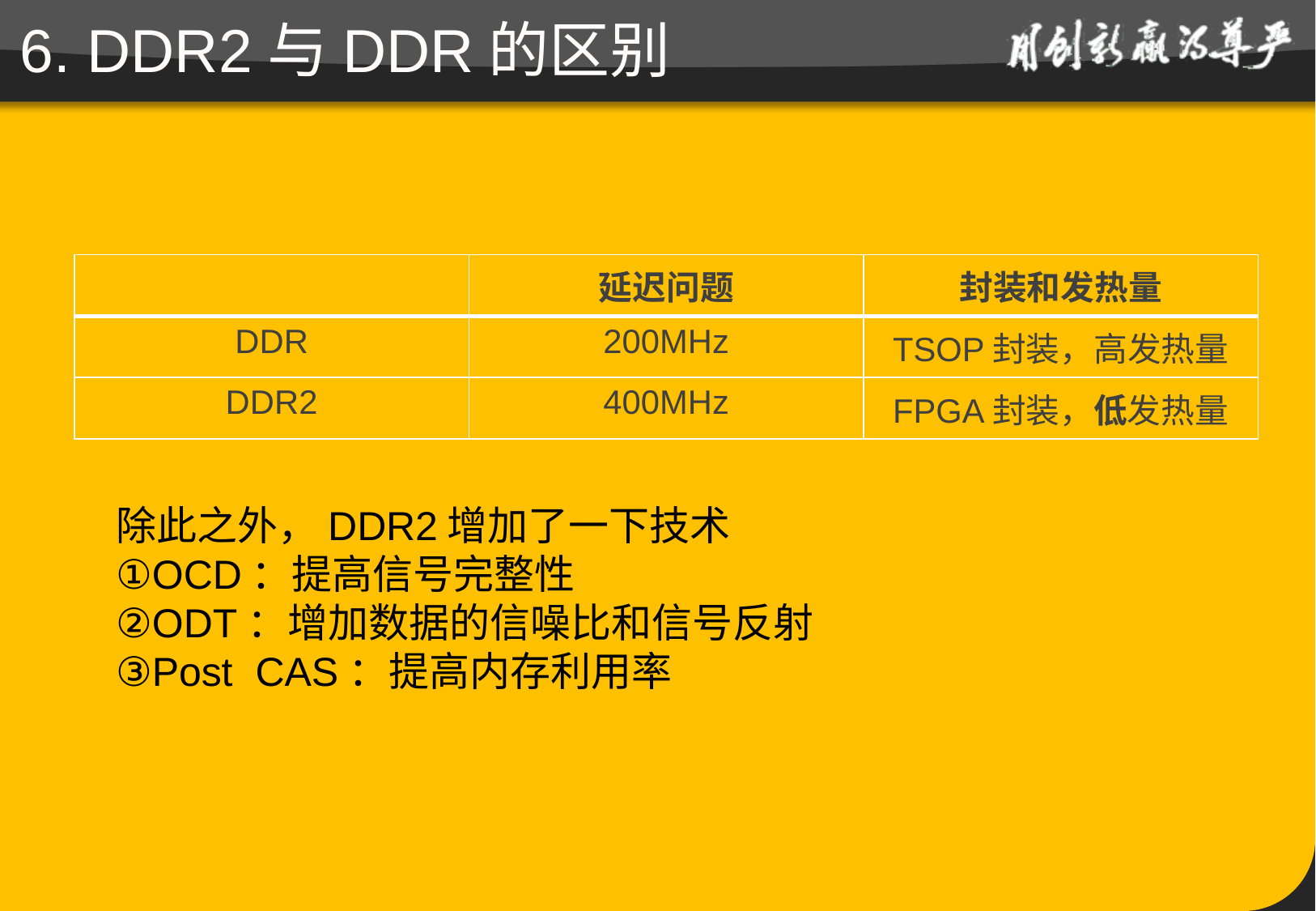

# 6. DDR2与DDR的区别
|  | 延迟问题 | 封装和发热量 |
| --- | --- | --- |
| DDR | 200MHz | TSOP封装，高发热量 |
| DDR2 | 400MHz | FPGA封装，低发热量 |
除此之外，DDR2增加了一下技术
①OCD：提高信号完整性
②ODT：增加数据的信噪比和信号反射
③Post  CAS：提高内存利用率